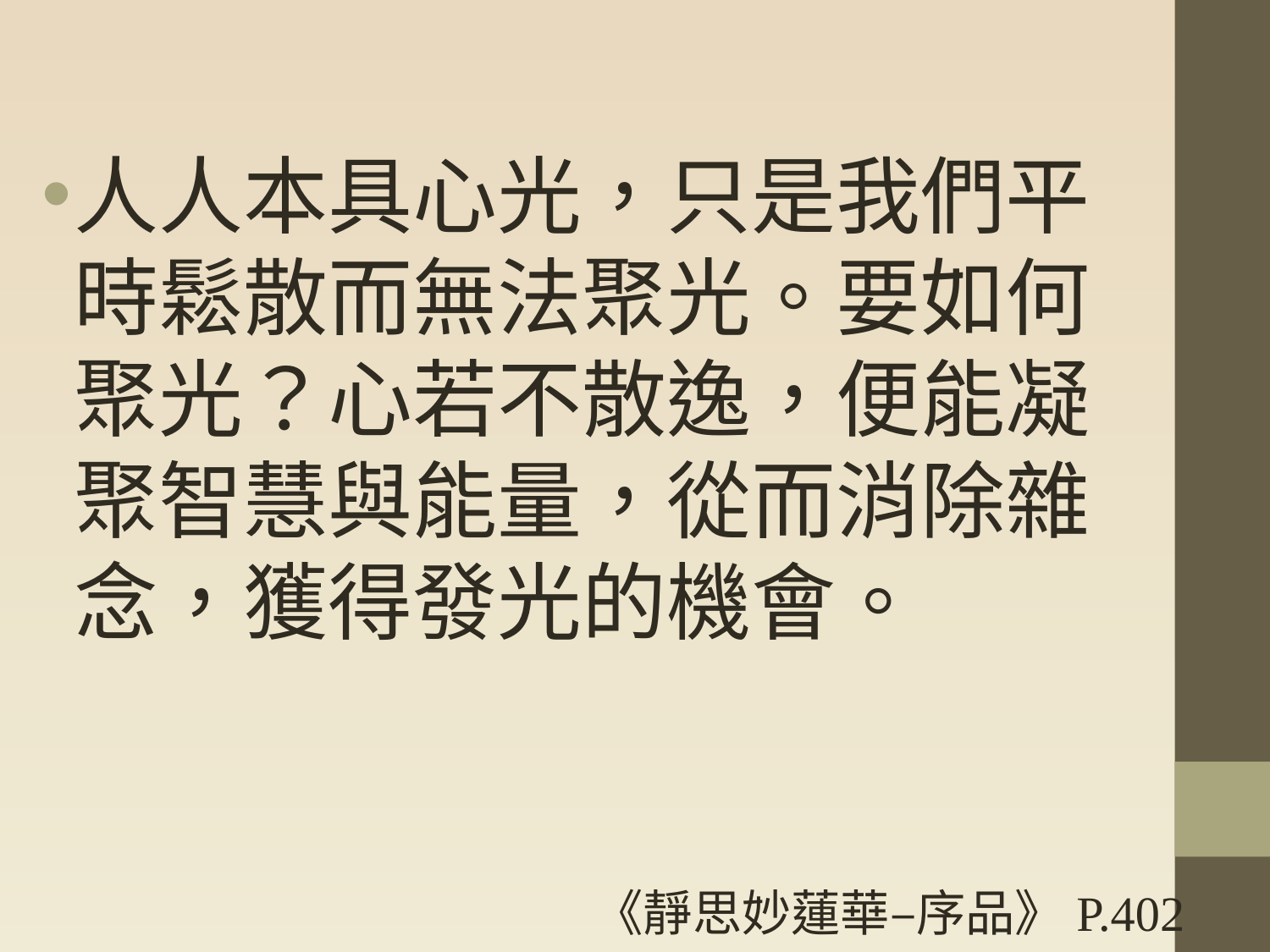

人人本具心光，只是我們平時鬆散而無法聚光。要如何聚光？心若不散逸，便能凝聚智慧與能量，從而消除雜念，獲得發光的機會。

《靜思妙蓮華–序品》P.402